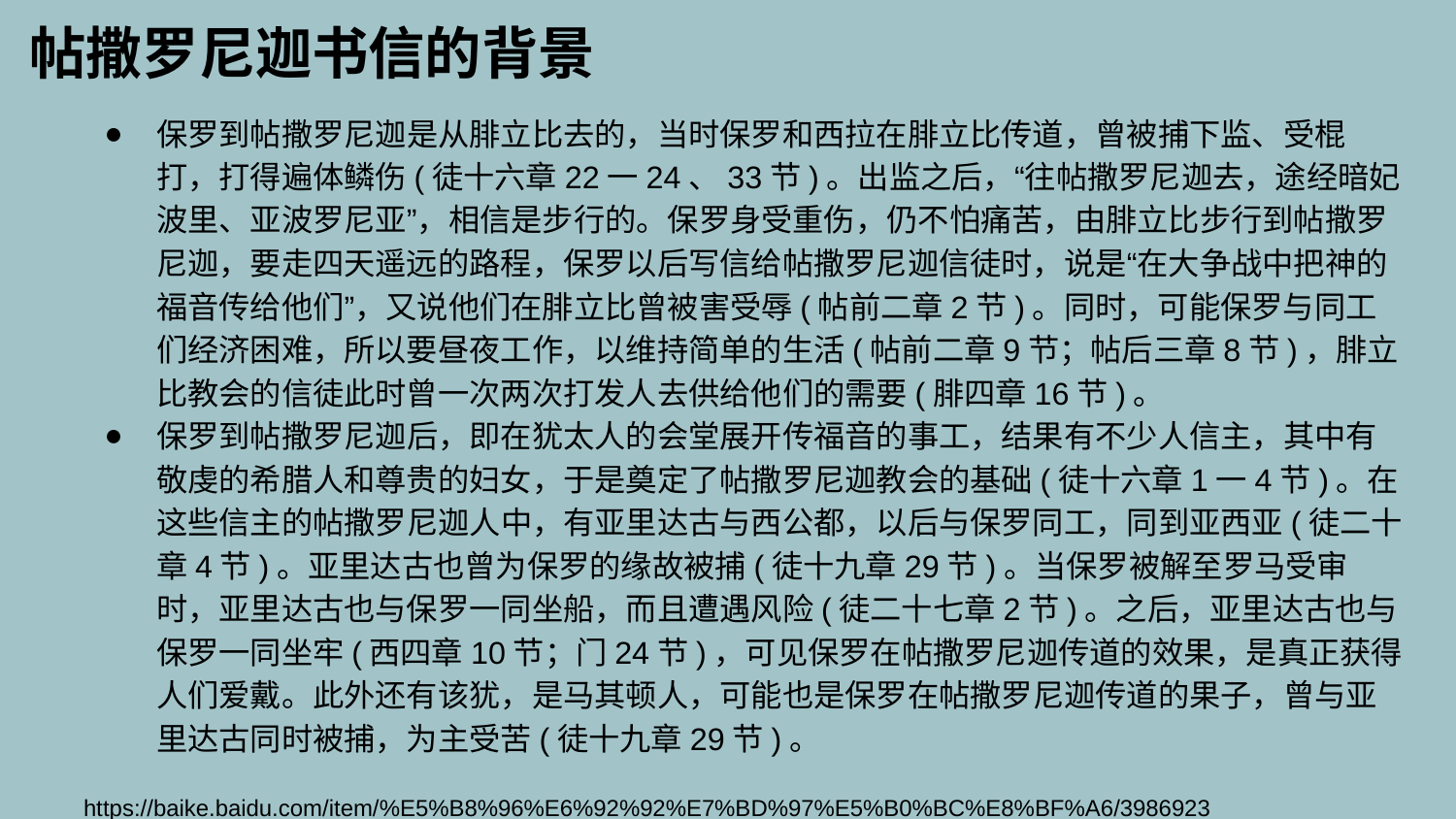

帖撒罗尼迦书信的背景

保罗到帖撒罗尼迦是从腓立比去的，当时保罗和西拉在腓立比传道，曾被捕下监、受棍打，打得遍体鳞伤(徒十六章22一24、33节)。出监之后，“往帖撒罗尼迦去，途经暗妃波里、亚波罗尼亚”，相信是步行的。保罗身受重伤，仍不怕痛苦，由腓立比步行到帖撒罗尼迦，要走四天遥远的路程，保罗以后写信给帖撒罗尼迦信徒时，说是“在大争战中把神的福音传给他们”，又说他们在腓立比曾被害受辱(帖前二章2节)。同时，可能保罗与同工们经济困难，所以要昼夜工作，以维持简单的生活(帖前二章9节；帖后三章8节)，腓立比教会的信徒此时曾一次两次打发人去供给他们的需要(腓四章16节)。
保罗到帖撒罗尼迦后，即在犹太人的会堂展开传福音的事工，结果有不少人信主，其中有敬虔的希腊人和尊贵的妇女，于是奠定了帖撒罗尼迦教会的基础(徒十六章1一4节)。在这些信主的帖撒罗尼迦人中，有亚里达古与西公都，以后与保罗同工，同到亚西亚(徒二十章4节)。亚里达古也曾为保罗的缘故被捕(徒十九章29节)。当保罗被解至罗马受审时，亚里达古也与保罗一同坐船，而且遭遇风险(徒二十七章2节)。之后，亚里达古也与保罗一同坐牢(西四章10节；门24节)，可见保罗在帖撒罗尼迦传道的效果，是真正获得人们爱戴。此外还有该犹，是马其顿人，可能也是保罗在帖撒罗尼迦传道的果子，曾与亚里达古同时被捕，为主受苦(徒十九章29节)。

https://baike.baidu.com/item/%E5%B8%96%E6%92%92%E7%BD%97%E5%B0%BC%E8%BF%A6/3986923